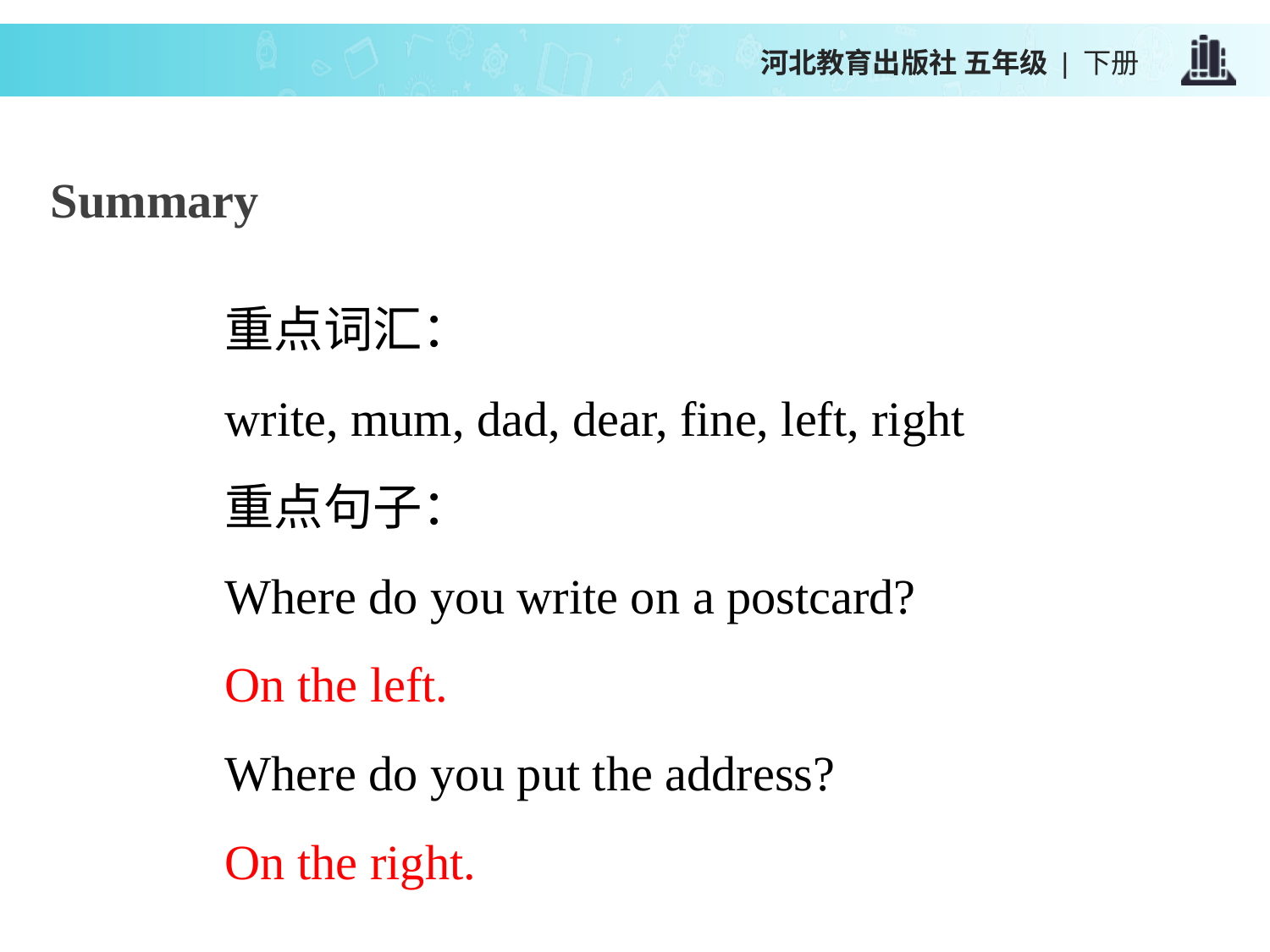

河北教育出版社 五年级 | 下册
Summary
重点词汇：
write, mum, dad, dear, fine, left, right
重点句子：
Where do you write on a postcard?
On the left.
Where do you put the address?
On the right.